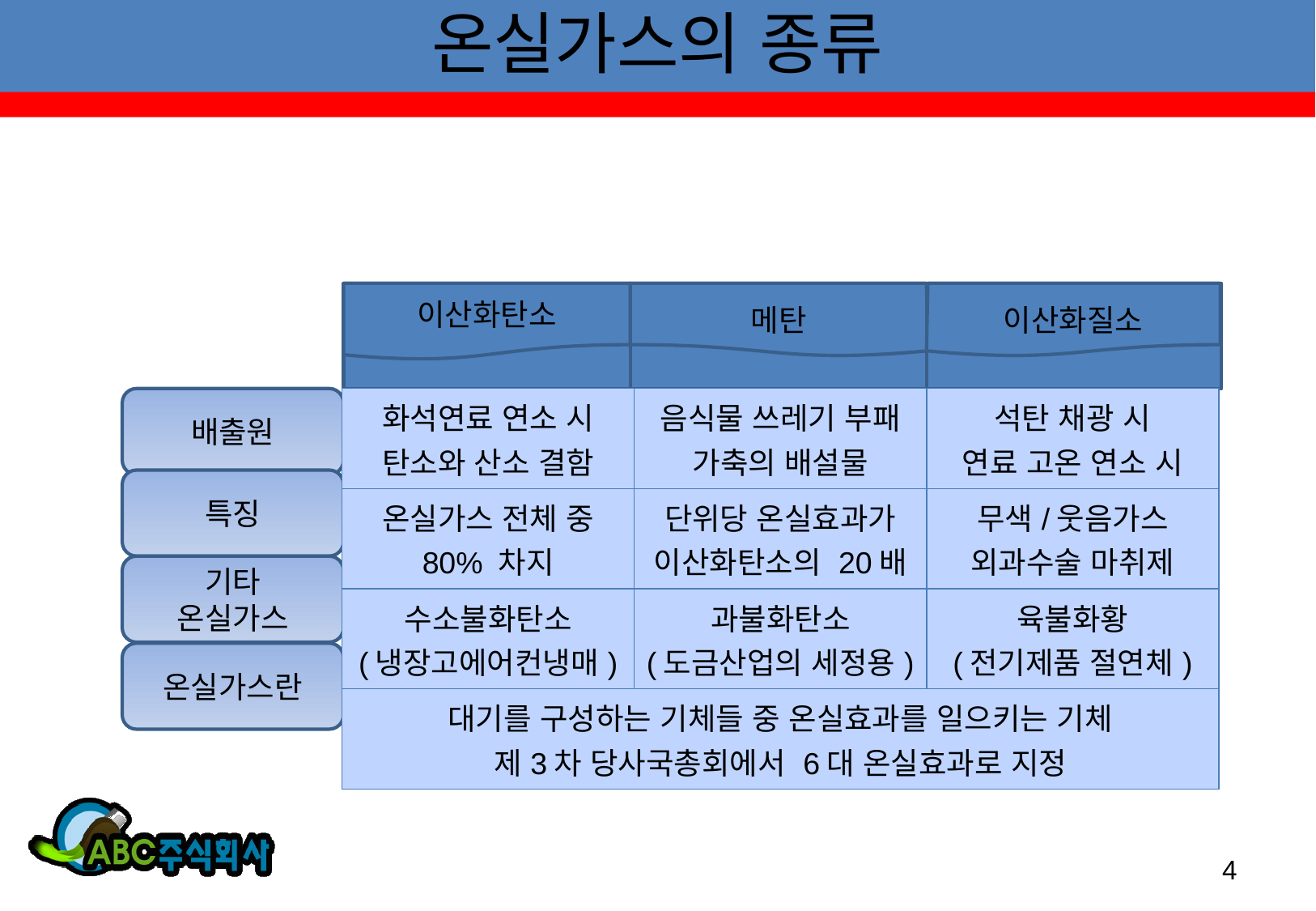

# 온실가스의 종류

이산화탄소

메탄

이산화질소
배출원
| 화석연료 연소 시 탄소와 산소 결함 | 음식물 쓰레기 부패 가축의 배설물 | 석탄 채광 시 연료 고온 연소 시 |
| --- | --- | --- |
| 온실가스 전체 중 80% 차지 | 단위당 온실효과가 이산화탄소의 20배 | 무색/웃음가스 외과수술 마취제 |
| 수소불화탄소 (냉장고에어컨냉매) | 과불화탄소 (도금산업의 세정용) | 육불화황 (전기제품 절연체) |
| 대기를 구성하는 기체들 중 온실효과를 일으키는 기체 제3차 당사국총회에서 6대 온실효과로 지정 |  |  |
특징
기타
온실가스
온실가스란
4